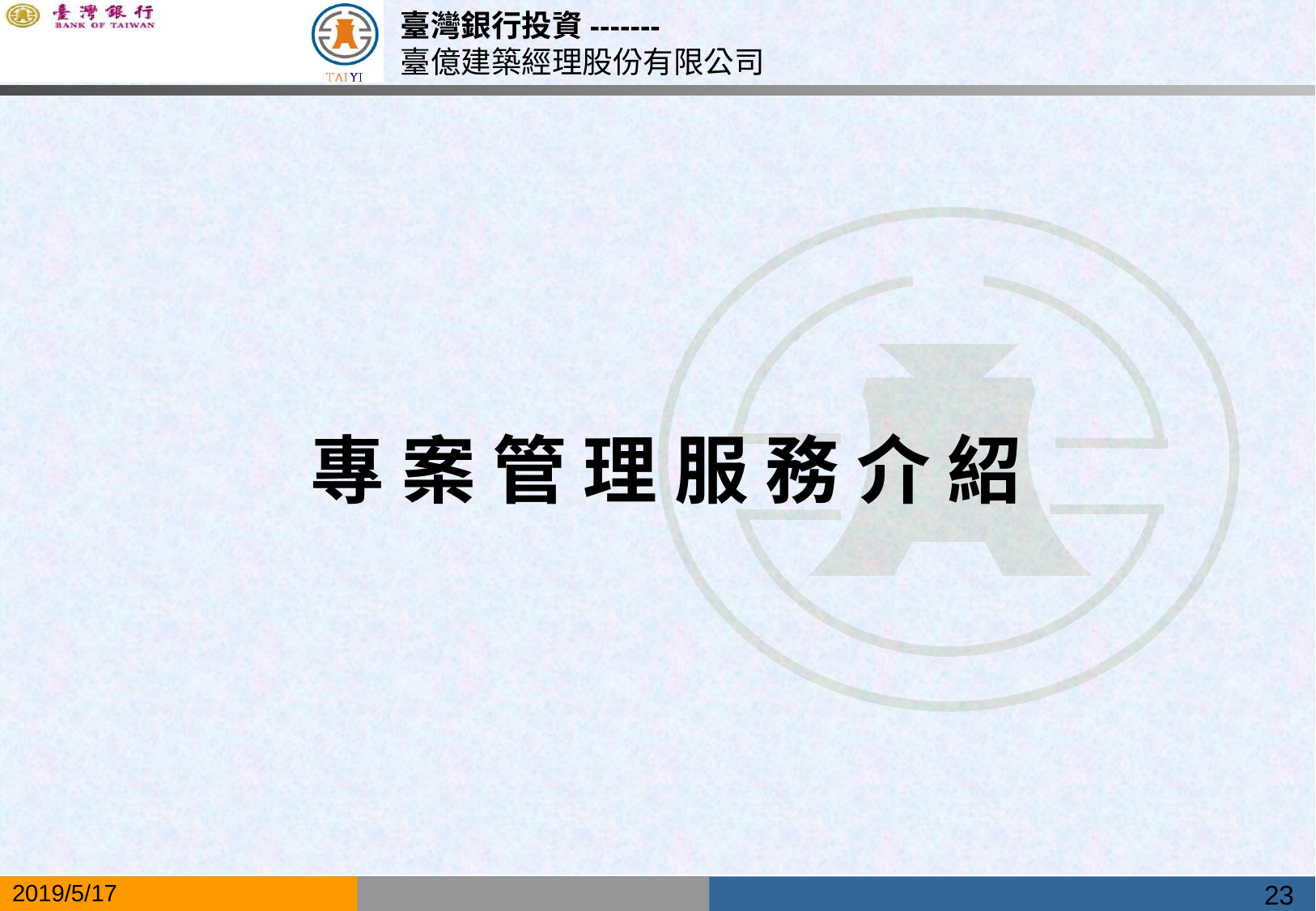

# 專 案 管 理 服 務 介 紹
23
2019/5/17